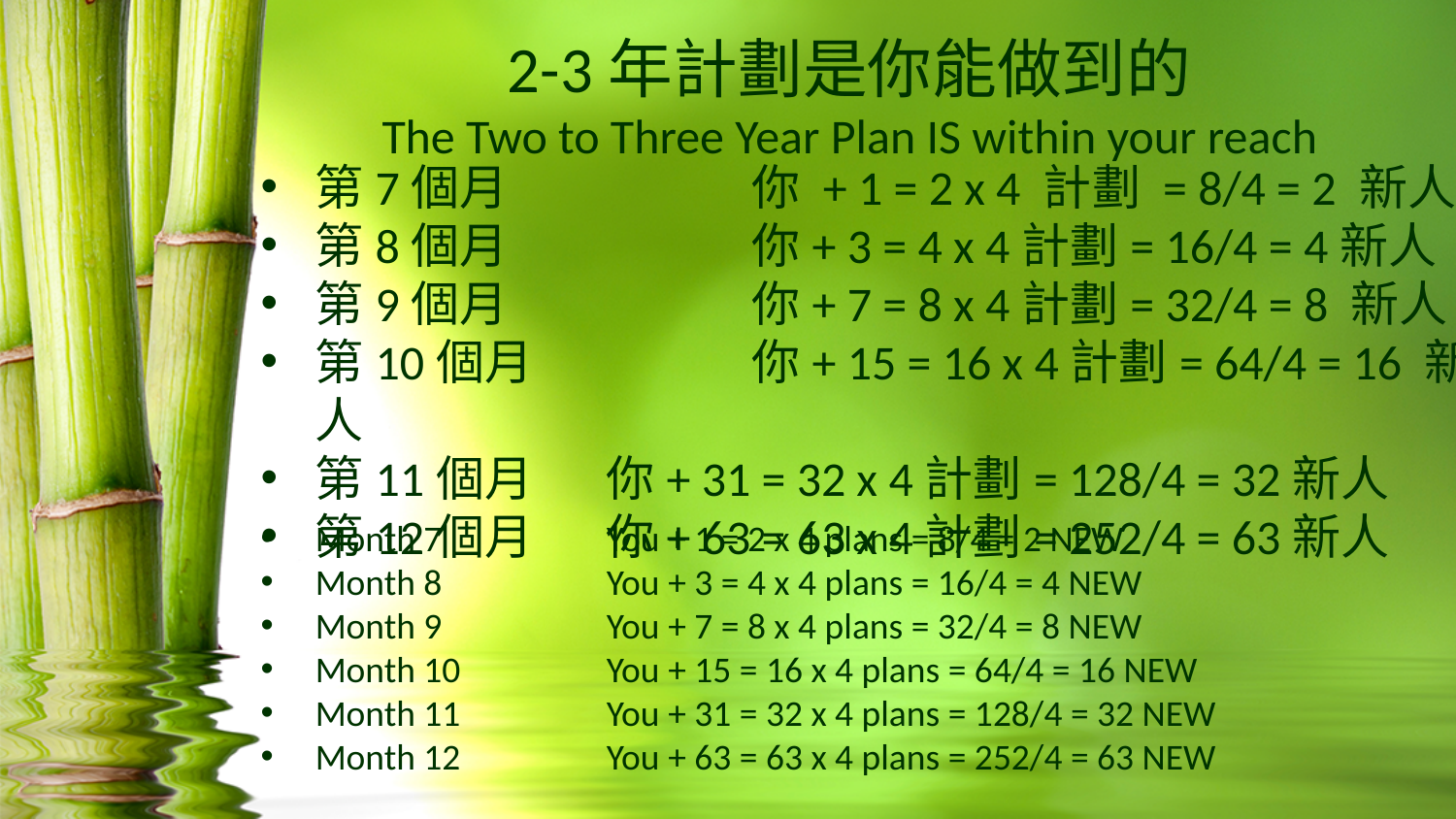

# 2-3年計劃是你能做到的 The Two to Three Year Plan IS within your reach
第7個月 		你 + 1 = 2 x 4 計劃 = 8/4 = 2 新人
第8個月		你+ 3 = 4 x 4計劃= 16/4 = 4新人
第9個月		你+ 7 = 8 x 4計劃= 32/4 = 8 新人
第10個月		你+ 15 = 16 x 4計劃= 64/4 = 16 新人
第11個月	你+ 31 = 32 x 4計劃= 128/4 = 32新人
第12個月	你+ 63 = 63 x 4計劃= 252/4 = 63新人
Month 7 		You + 1 = 2 x 4 plans = 8/4 = 2 NEW
Month 8 		You + 3 = 4 x 4 plans = 16/4 = 4 NEW
Month 9 		You + 7 = 8 x 4 plans = 32/4 = 8 NEW
Month 10		You + 15 = 16 x 4 plans = 64/4 = 16 NEW
Month 11 	You + 31 = 32 x 4 plans = 128/4 = 32 NEW
Month 12 	You + 63 = 63 x 4 plans = 252/4 = 63 NEW